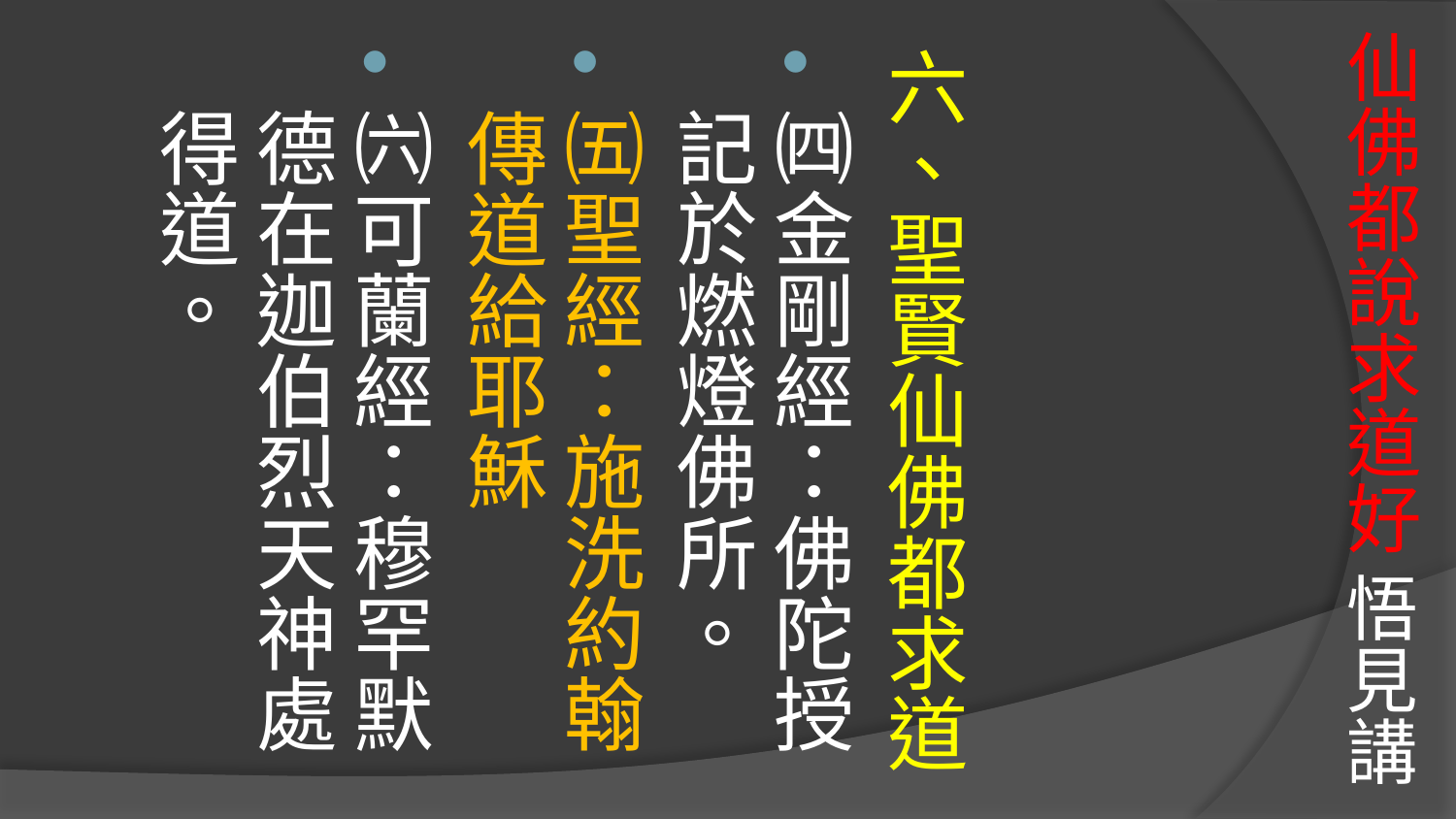

# 仙佛都說求道好 悟見講
六、聖賢仙佛都求道
㈣金剛經：佛陀授記於燃燈佛所。
㈤聖經：施洗約翰傳道給耶穌
㈥可蘭經：穆罕默德在迦伯烈天神處得道。